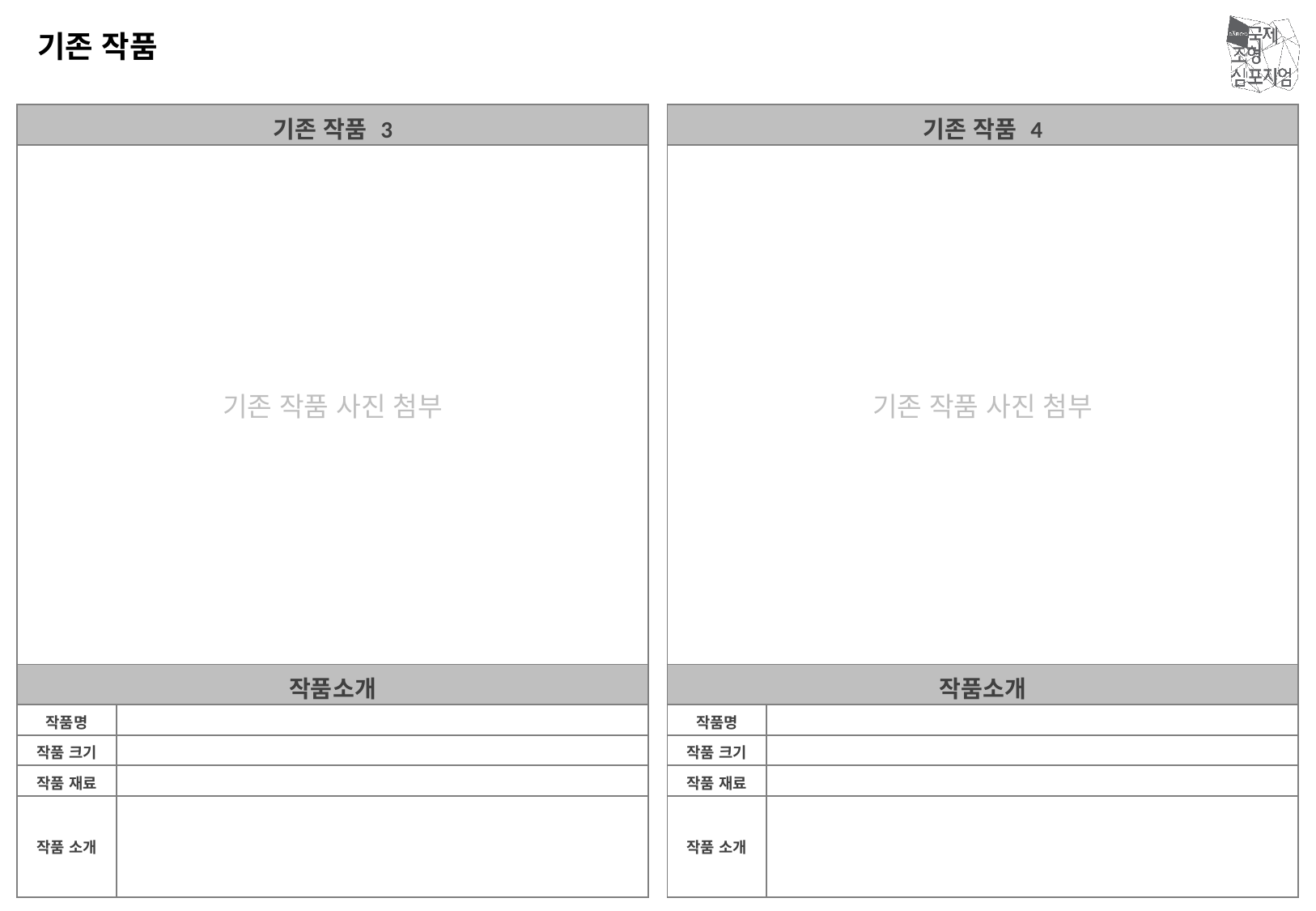

기존 작품
| 기존 작품 3 |  |
| --- | --- |
| 기존 작품 사진 첨부 |  |
| 작품소개 |  |
| 작품명 |  |
| 작품 크기 |  |
| 작품 재료 |  |
| 작품 소개 |  |
| 기존 작품 4 |  |
| --- | --- |
| 기존 작품 사진 첨부 |  |
| 작품소개 |  |
| 작품명 |  |
| 작품 크기 |  |
| 작품 재료 |  |
| 작품 소개 |  |